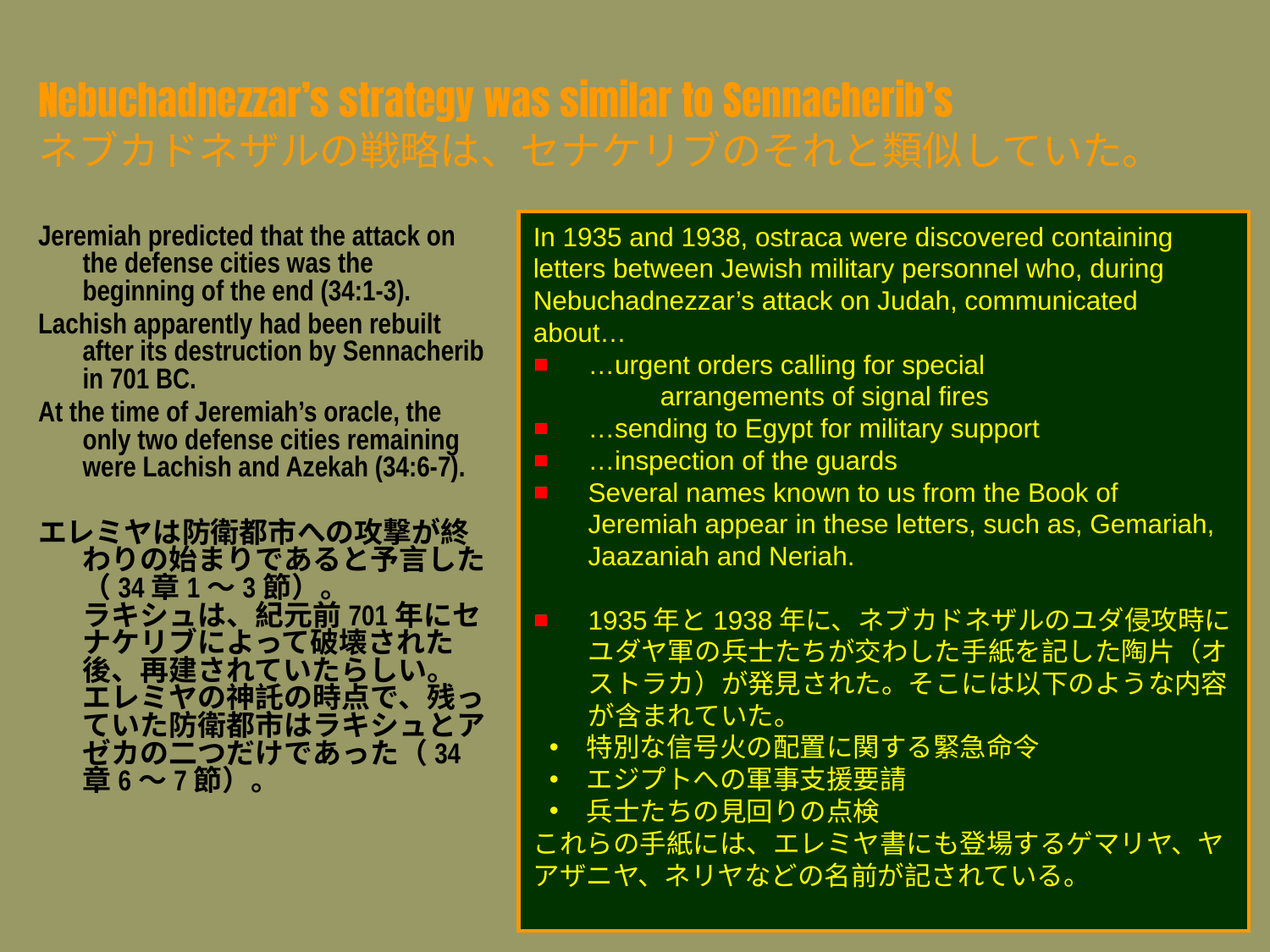

Nebuchadnezzar’s strategy was similar to Sennacherib’s
ネブカドネザルの戦略は、セナケリブのそれと類似していた。

In 1935 and 1938, ostraca were discovered containing letters between Jewish military personnel who, during Nebuchadnezzar’s attack on Judah, communicated about…
…urgent orders calling for special
	arrangements of signal fires
…sending to Egypt for military support
…inspection of the guards
Several names known to us from the Book of Jeremiah appear in these letters, such as, Gemariah, Jaazaniah and Neriah.

1935年と1938年に、ネブカドネザルのユダ侵攻時にユダヤ軍の兵士たちが交わした手紙を記した陶片（オストラカ）が発見された。そこには以下のような内容が含まれていた。
特別な信号火の配置に関する緊急命令
エジプトへの軍事支援要請
兵士たちの見回りの点検
これらの手紙には、エレミヤ書にも登場するゲマリヤ、ヤアザニヤ、ネリヤなどの名前が記されている。
Jeremiah predicted that the attack on the defense cities was the beginning of the end (34:1-3).
Lachish apparently had been rebuilt after its destruction by Sennacherib in 701 BC.
At the time of Jeremiah’s oracle, the only two defense cities remaining were Lachish and Azekah (34:6-7).

エレミヤは防衛都市への攻撃が終わりの始まりであると予言した（34章1〜3節）。
ラキシュは、紀元前701年にセナケリブによって破壊された後、再建されていたらしい。
エレミヤの神託の時点で、残っていた防衛都市はラキシュとアゼカの二つだけであった（34章6〜7節）。